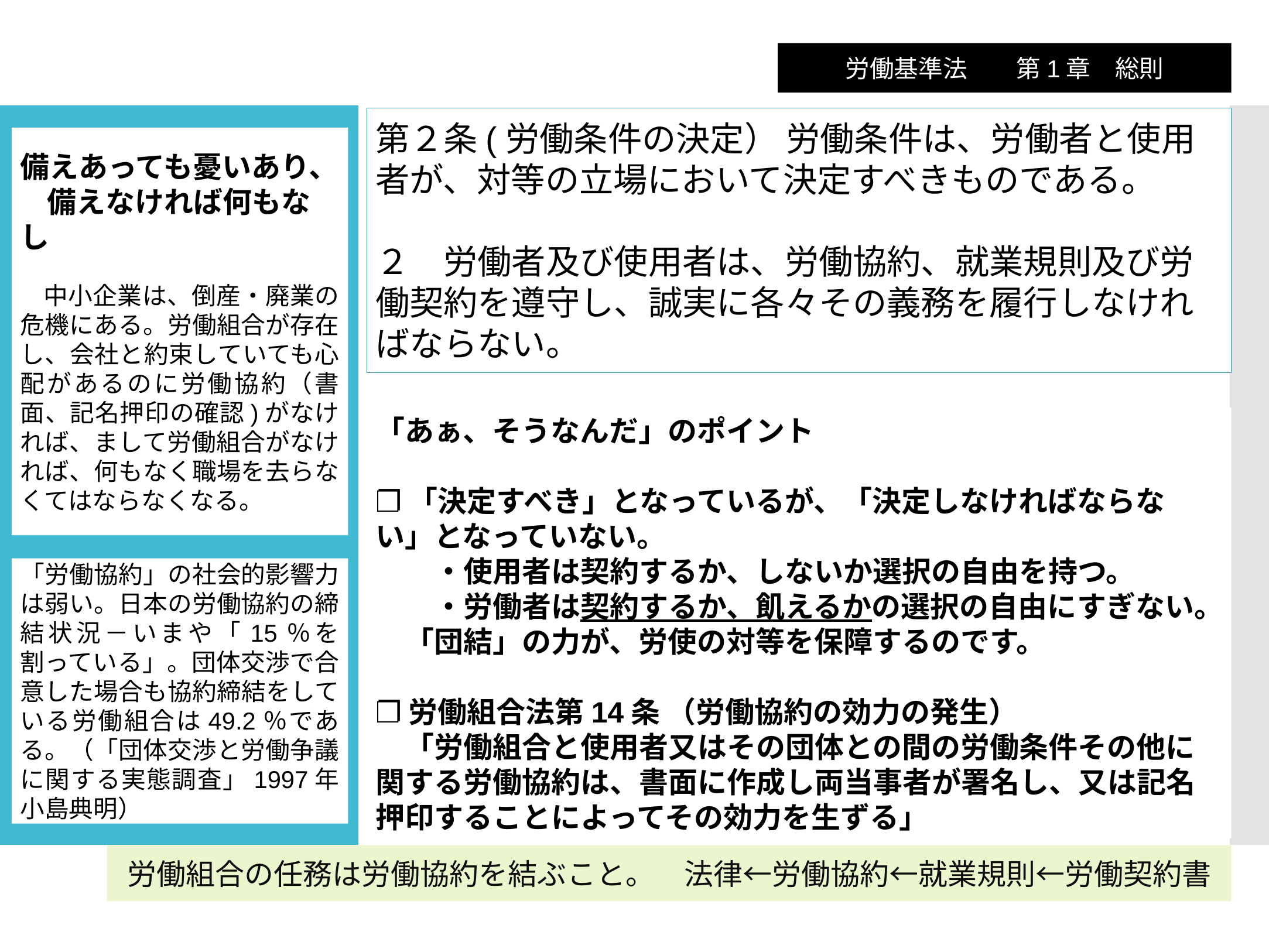

労働基準法　　第1章　総則
第２条(労働条件の決定） 労働条件は、労働者と使用者が、対等の立場において決定すべきものである。

２　労働者及び使用者は、労働協約、就業規則及び労働契約を遵守し、誠実に各々その義務を履行しなければならない。
備えあっても憂いあり、
   備えなければ何もなし

   中小企業は、倒産・廃業の危機にある。労働組合が存在し、会社と約束していても心配があるのに労働協約（書面、記名押印の確認)がなければ、まして労働組合がなければ、何もなく職場を去らなくてはならなくなる。
「あぁ、そうなんだ」のポイント

❐「決定すべき」となっているが、「決定しなければならない」となっていない。
　　・使用者は契約するか、しないか選択の自由を持つ。
　　・労働者は契約するか、飢えるかの選択の自由にすぎない。
　「団結」の力が、労使の対等を保障するのです。

❐労働組合法第14条 （労働協約の効力の発生）
　「労働組合と使用者又はその団体との間の労働条件その他に関する労働協約は、書面に作成し両当事者が署名し、又は記名押印することによってその効力を生ずる」
「労働協約」の社会的影響力は弱い。日本の労働協約の締結状況－いまや「15％を割っている」。団体交渉で合意した場合も協約締結をしている労働組合は49.2％である。（「団体交渉と労働争議に関する実態調査」1997年小島典明）
労働組合の任務は労働協約を結ぶこと。　法律←労働協約←就業規則←労働契約書